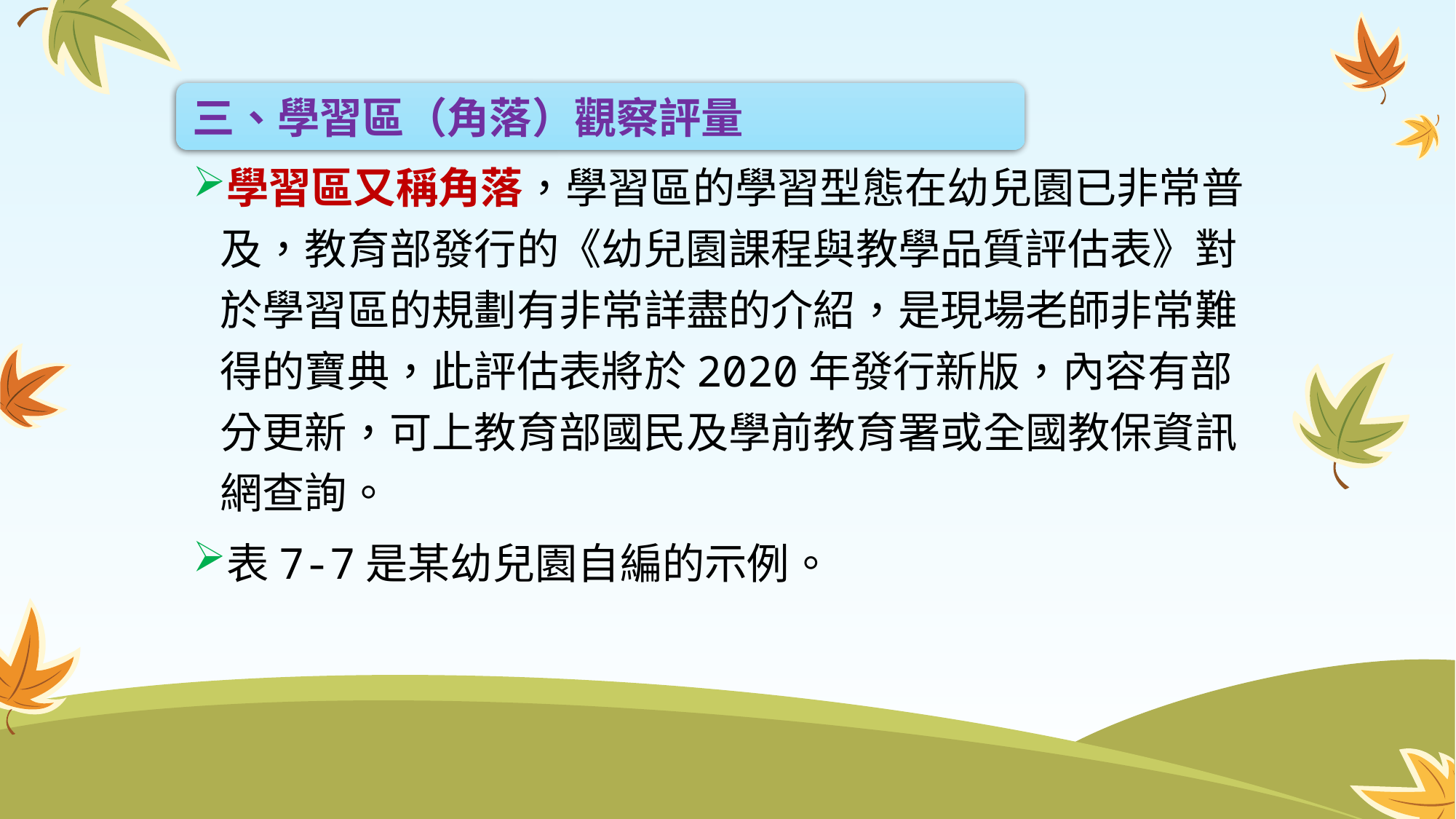

三、學習區（角落）觀察評量
學習區又稱角落，學習區的學習型態在幼兒園已非常普及，教育部發行的《幼兒園課程與教學品質評估表》對於學習區的規劃有非常詳盡的介紹，是現場老師非常難得的寶典，此評估表將於2020年發行新版，內容有部分更新，可上教育部國民及學前教育署或全國教保資訊網查詢。
表7-7是某幼兒園自編的示例。